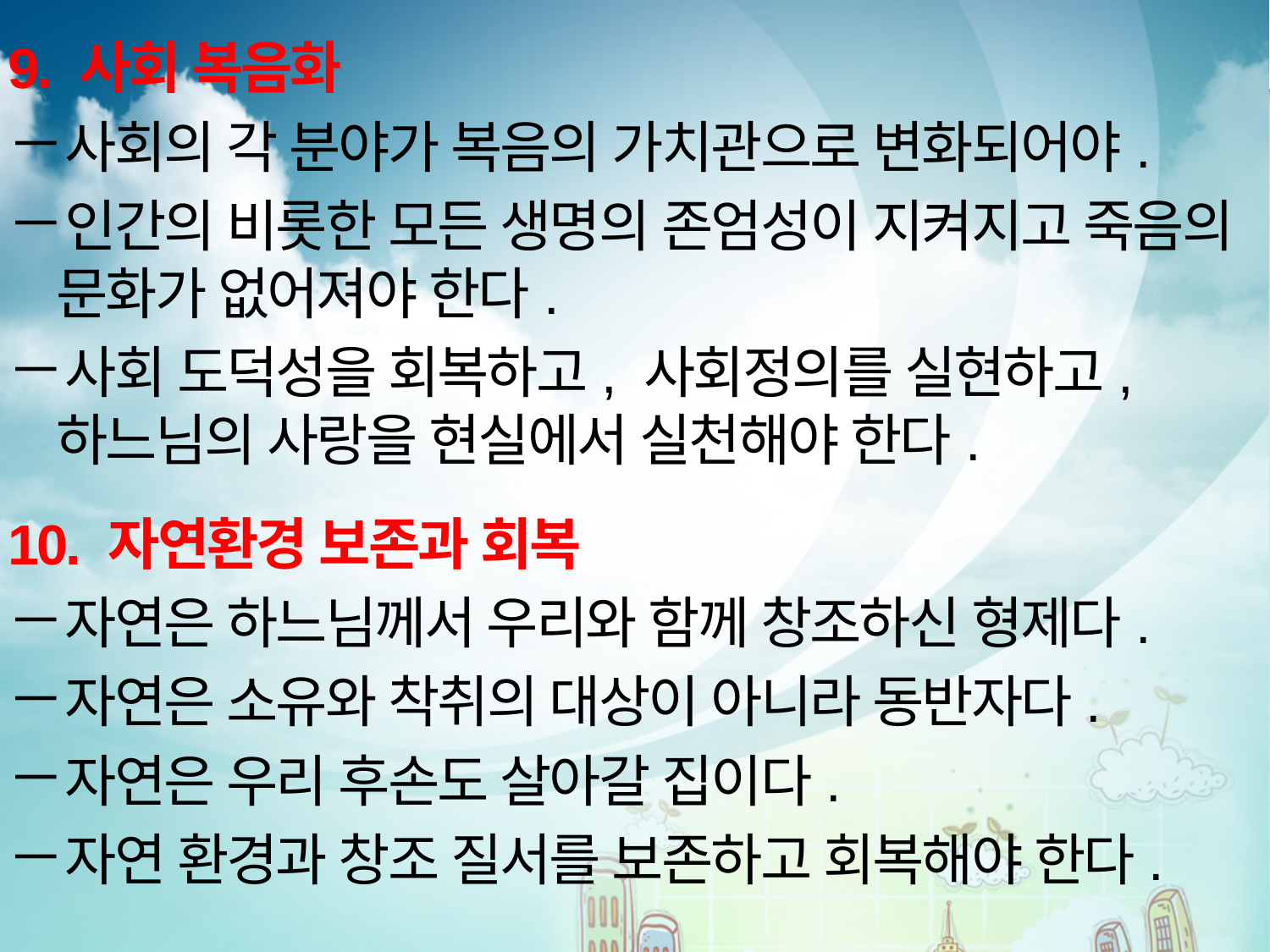

9. 사회 복음화
사회의 각 분야가 복음의 가치관으로 변화되어야.
인간의 비롯한 모든 생명의 존엄성이 지켜지고 죽음의 문화가 없어져야 한다.
사회 도덕성을 회복하고, 사회정의를 실현하고, 하느님의 사랑을 현실에서 실천해야 한다.

10. 자연환경 보존과 회복
자연은 하느님께서 우리와 함께 창조하신 형제다.
자연은 소유와 착취의 대상이 아니라 동반자다.
자연은 우리 후손도 살아갈 집이다.
자연 환경과 창조 질서를 보존하고 회복해야 한다.